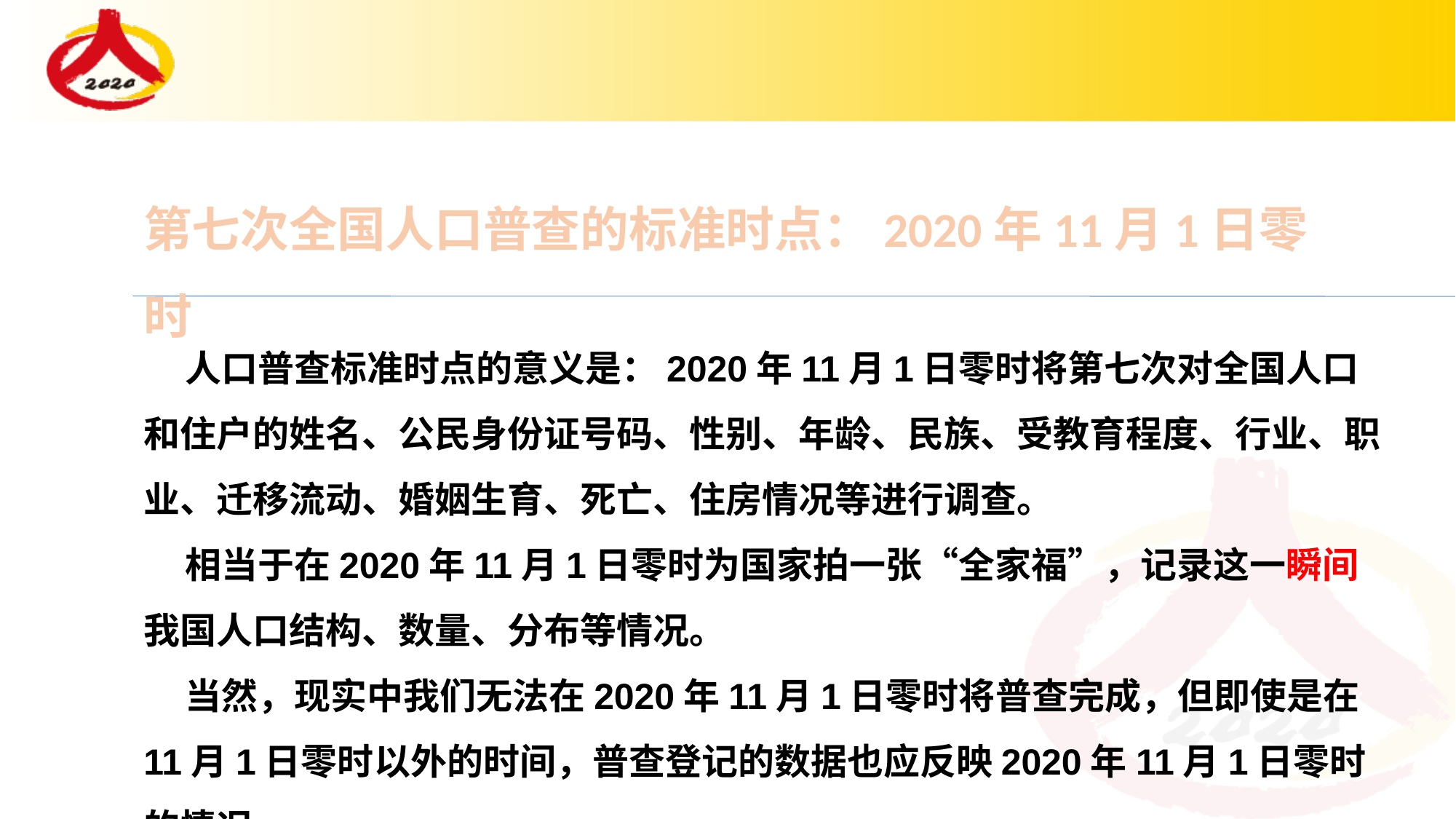

第七次全国人口普查的标准时点：2020年11月1日零时
    人口普查标准时点的意义是：2020年11月1日零时将第七次对全国人口和住户的姓名、公民身份证号码、性别、年龄、民族、受教育程度、行业、职业、迁移流动、婚姻生育、死亡、住房情况等进行调查。
    相当于在2020年11月1日零时为国家拍一张“全家福”，记录这一瞬间我国人口结构、数量、分布等情况。
    当然，现实中我们无法在2020年11月1日零时将普查完成，但即使是在11月1日零时以外的时间，普查登记的数据也应反映2020年11月1日零时的情况。